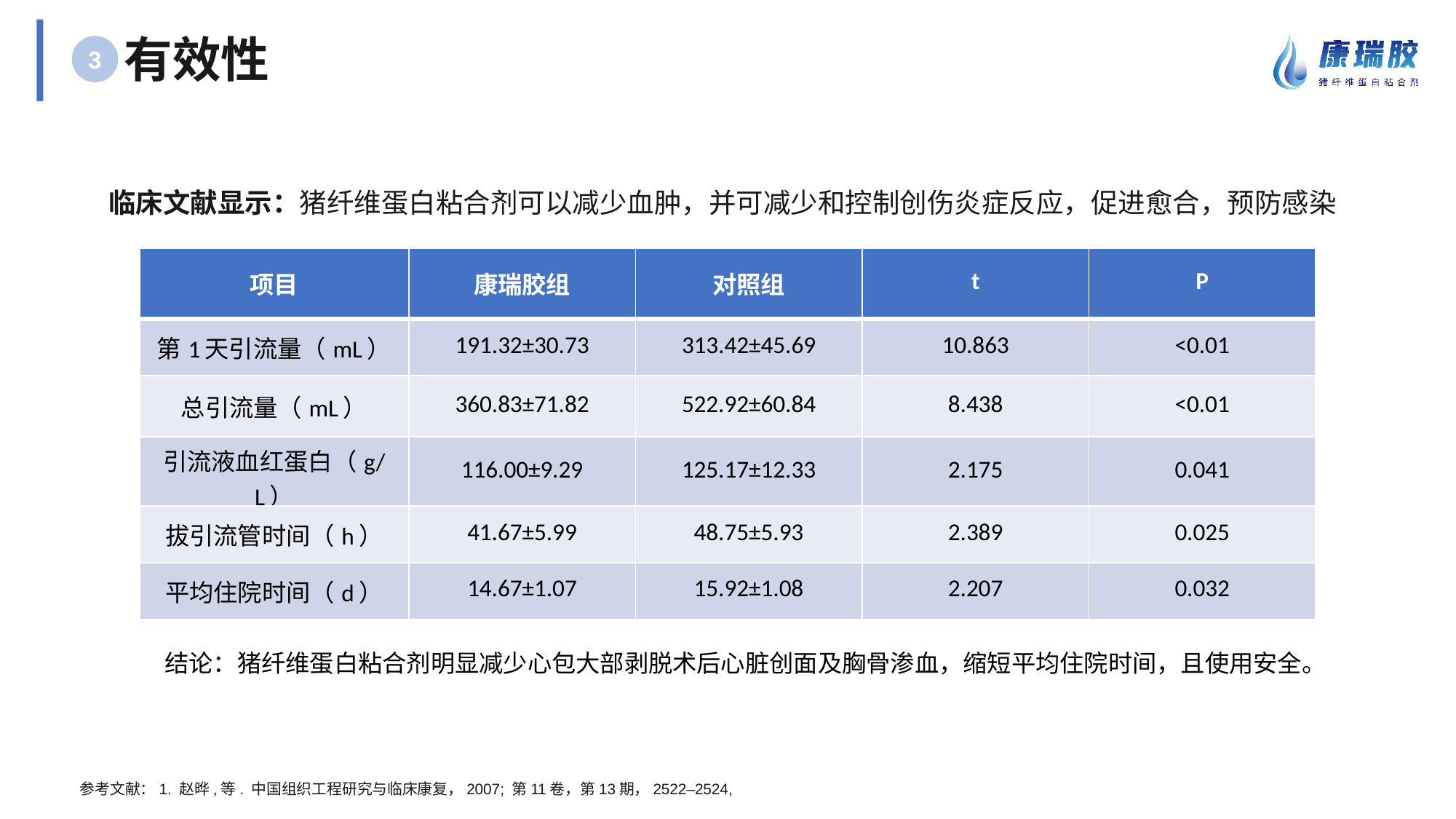

# 有效性
3
临床文献显示：猪纤维蛋白粘合剂可以减少血肿，并可减少和控制创伤炎症反应，促进愈合，预防感染
| 项目 | 康瑞胶组 | 对照组 | t | P |
| --- | --- | --- | --- | --- |
| 第1天引流量（mL） | 191.32±30.73 | 313.42±45.69 | 10.863 | <0.01 |
| 总引流量（mL） | 360.83±71.82 | 522.92±60.84 | 8.438 | <0.01 |
| 引流液血红蛋白（g/L） | 116.00±9.29 | 125.17±12.33 | 2.175 | 0.041 |
| 拔引流管时间（h） | 41.67±5.99 | 48.75±5.93 | 2.389 | 0.025 |
| 平均住院时间（d） | 14.67±1.07 | 15.92±1.08 | 2.207 | 0.032 |
结论：猪纤维蛋白粘合剂明显减少心包大部剥脱术后心脏创面及胸骨渗血，缩短平均住院时间，且使用安全。
参考文献：1. 赵晔,等. 中国组织工程研究与临床康复，2007; 第11卷，第13期，2522‒2524,